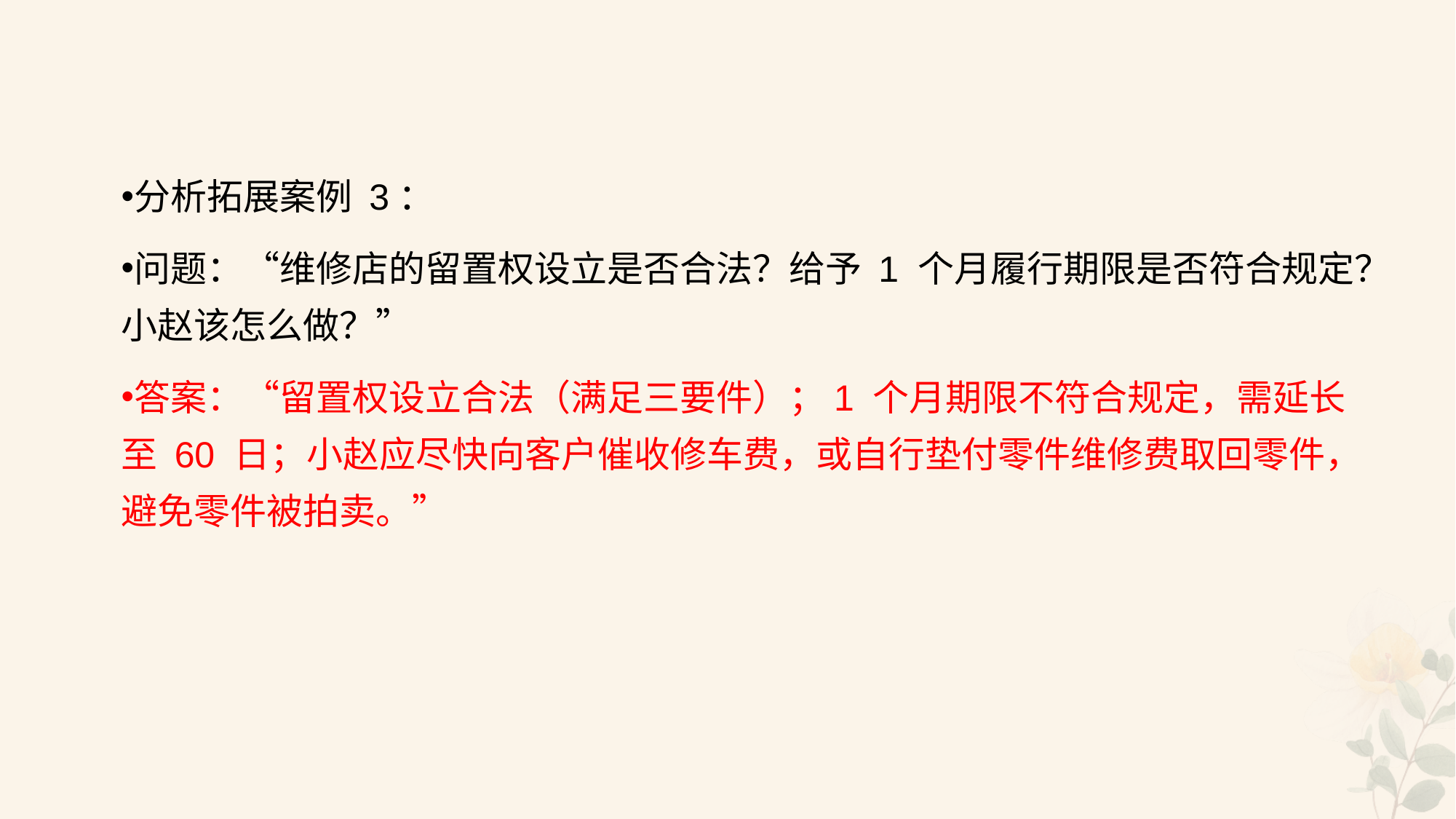

#
分析拓展案例 3：
问题：“维修店的留置权设立是否合法？给予 1 个月履行期限是否符合规定？小赵该怎么做？”
答案：“留置权设立合法（满足三要件）；1 个月期限不符合规定，需延长至 60 日；小赵应尽快向客户催收修车费，或自行垫付零件维修费取回零件，避免零件被拍卖。”